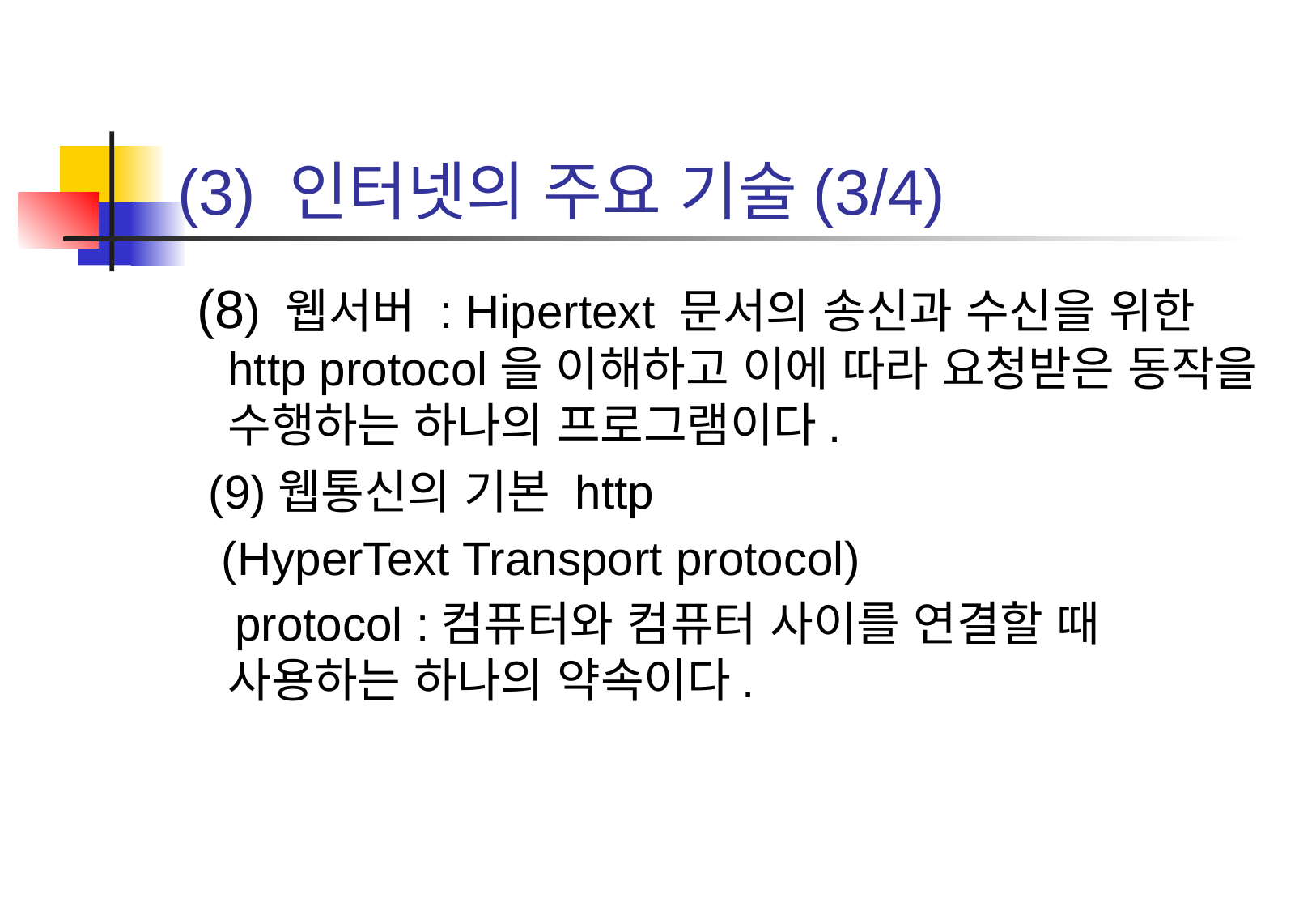

# (3) 인터넷의 주요 기술(3/4)
 (8) 웹서버 : Hipertext 문서의 송신과 수신을 위한 http protocol을 이해하고 이에 따라 요청받은 동작을 수행하는 하나의 프로그램이다.
  (9)웹통신의 기본 http
   (HyperText Transport protocol)
    protocol :컴퓨터와 컴퓨터 사이를 연결할 때 사용하는 하나의 약속이다.